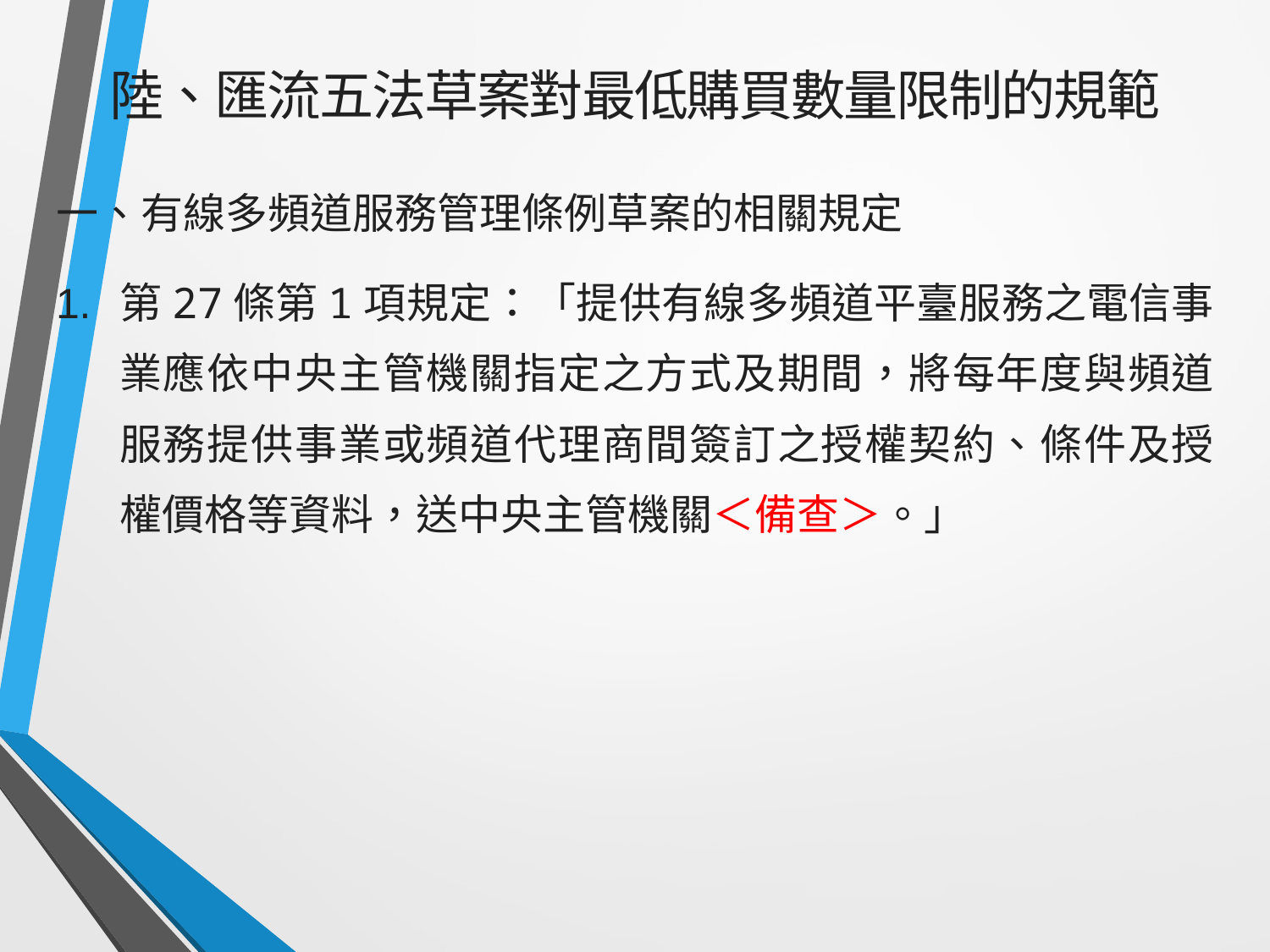

# 陸、匯流五法草案對最低購買數量限制的規範
一、有線多頻道服務管理條例草案的相關規定
第27條第1項規定：「提供有線多頻道平臺服務之電信事業應依中央主管機關指定之方式及期間，將每年度與頻道服務提供事業或頻道代理商間簽訂之授權契約、條件及授權價格等資料，送中央主管機關＜備查＞。」